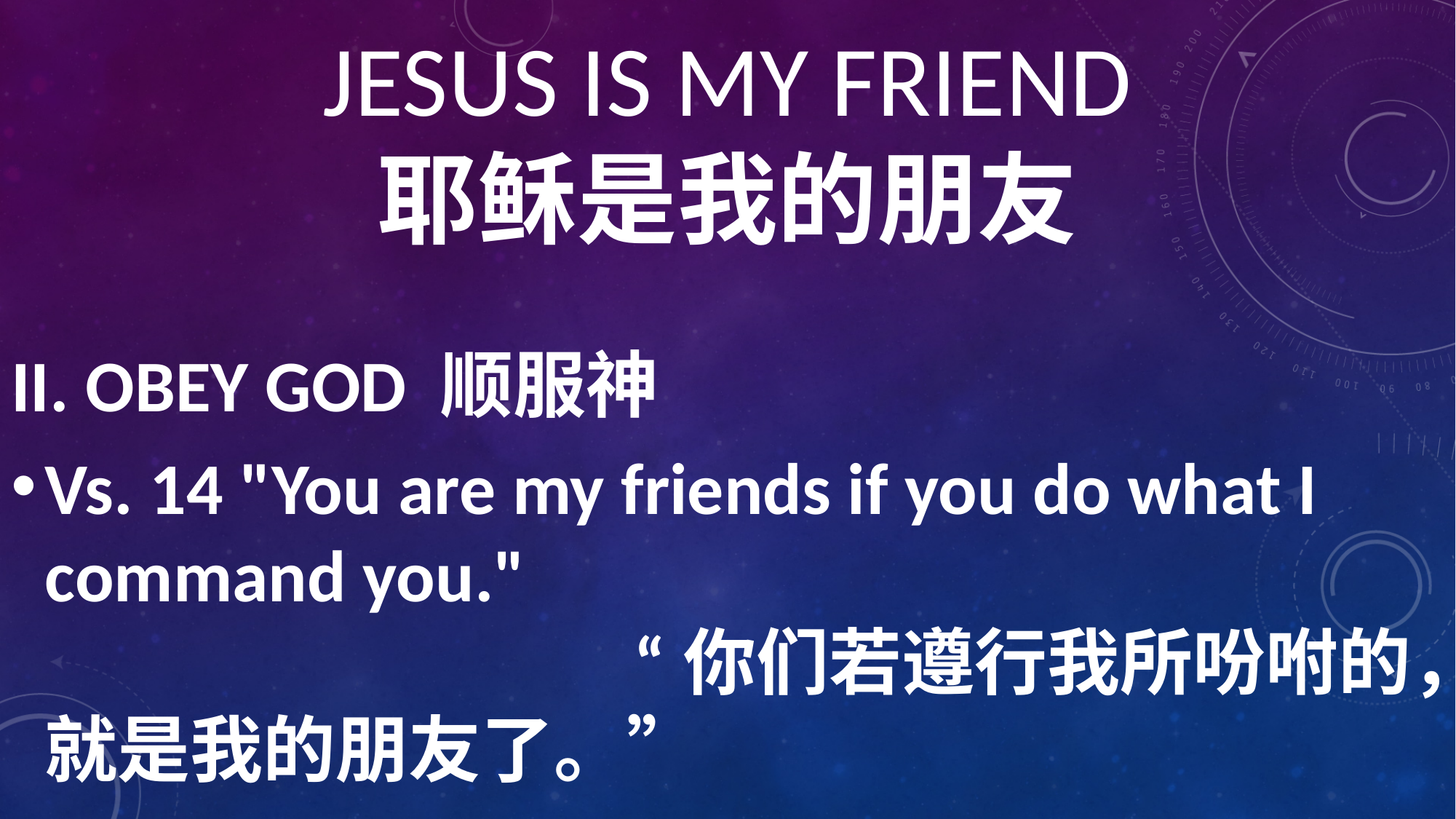

# JESUS IS MY FRIEND 耶稣是我的朋友
II. OBEY GOD 顺服神
Vs. 14 "You are my friends if you do what I command you."                                                                                             “你们若遵行我所吩咐的，就是我的朋友了。”